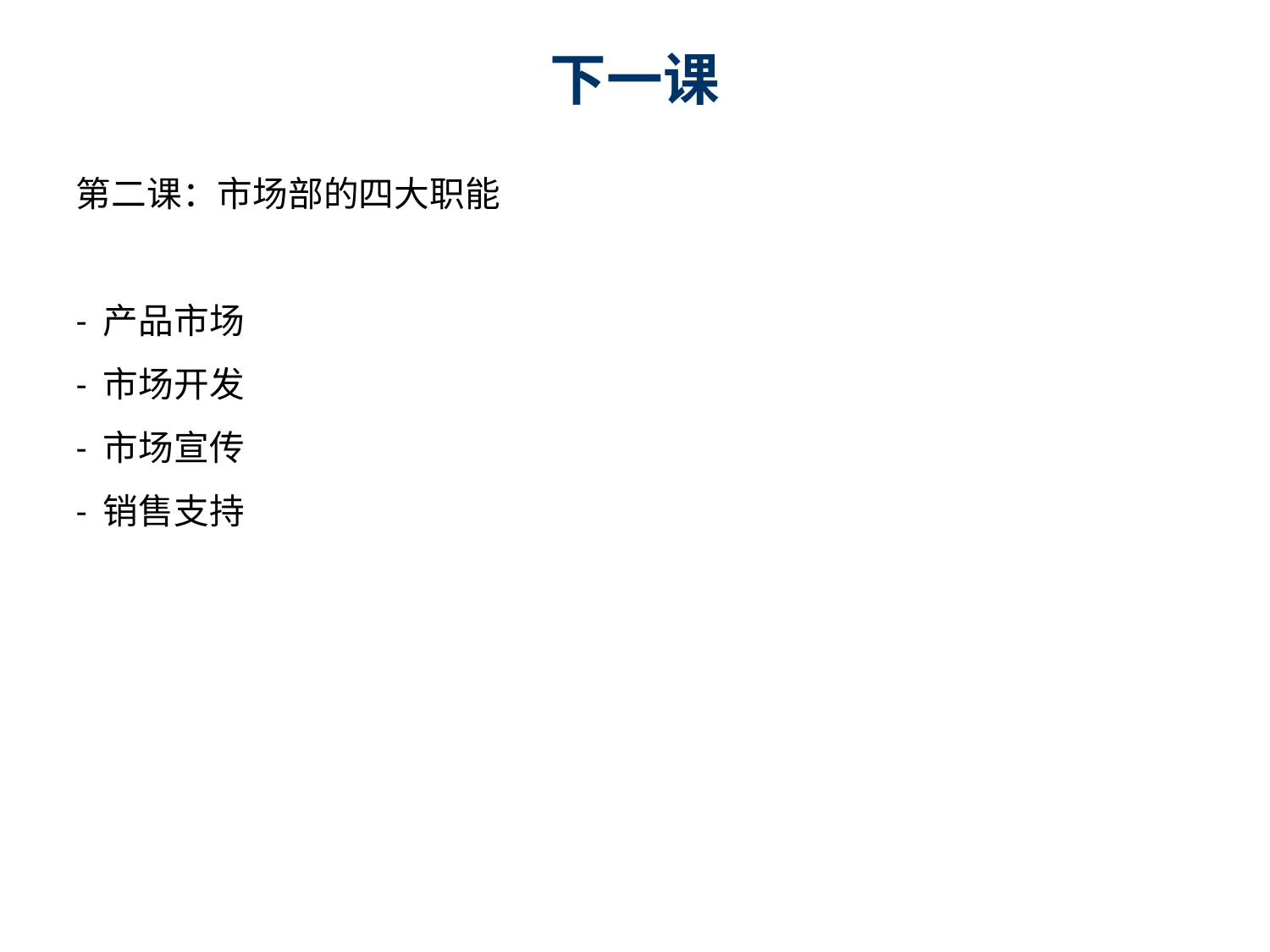

下一课
第二课：市场部的四大职能

- 产品市场
- 市场开发
- 市场宣传
- 销售支持